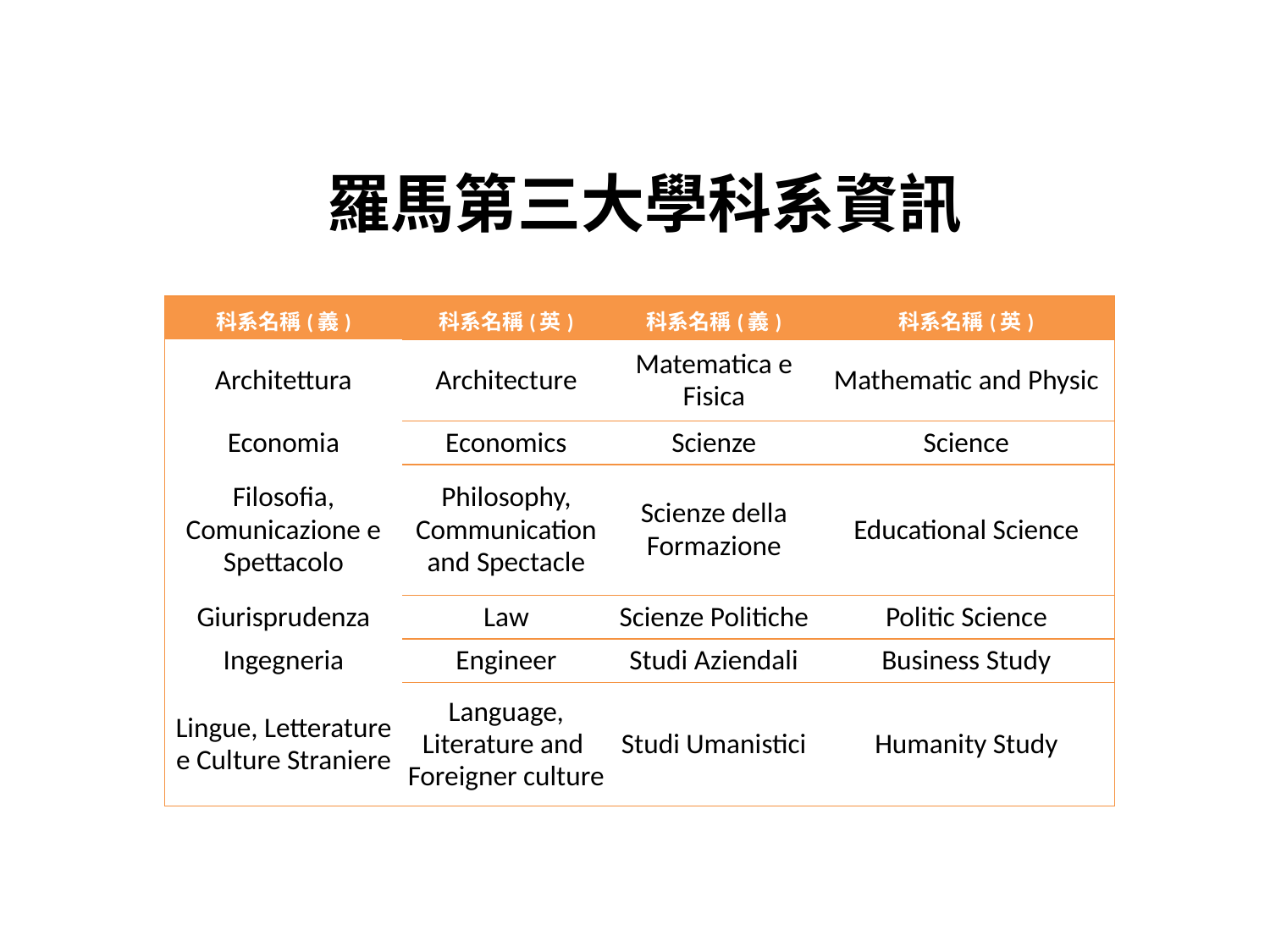

# 羅馬第三大學科系資訊
| 科系名稱(義) | 科系名稱(英) | 科系名稱(義) | 科系名稱(英) |
| --- | --- | --- | --- |
| Architettura | Architecture | Matematica e Fisica | Mathematic and Physic |
| Economia | Economics | Scienze | Science |
| Filosofia, Comunicazione e Spettacolo | Philosophy, Communication and Spectacle | Scienze della Formazione | Educational Science |
| Giurisprudenza | Law | Scienze Politiche | Politic Science |
| Ingegneria | Engineer | Studi Aziendali | Business Study |
| Lingue, Letterature e Culture Straniere | Language, Literature and Foreigner culture | Studi Umanistici | Humanity Study |